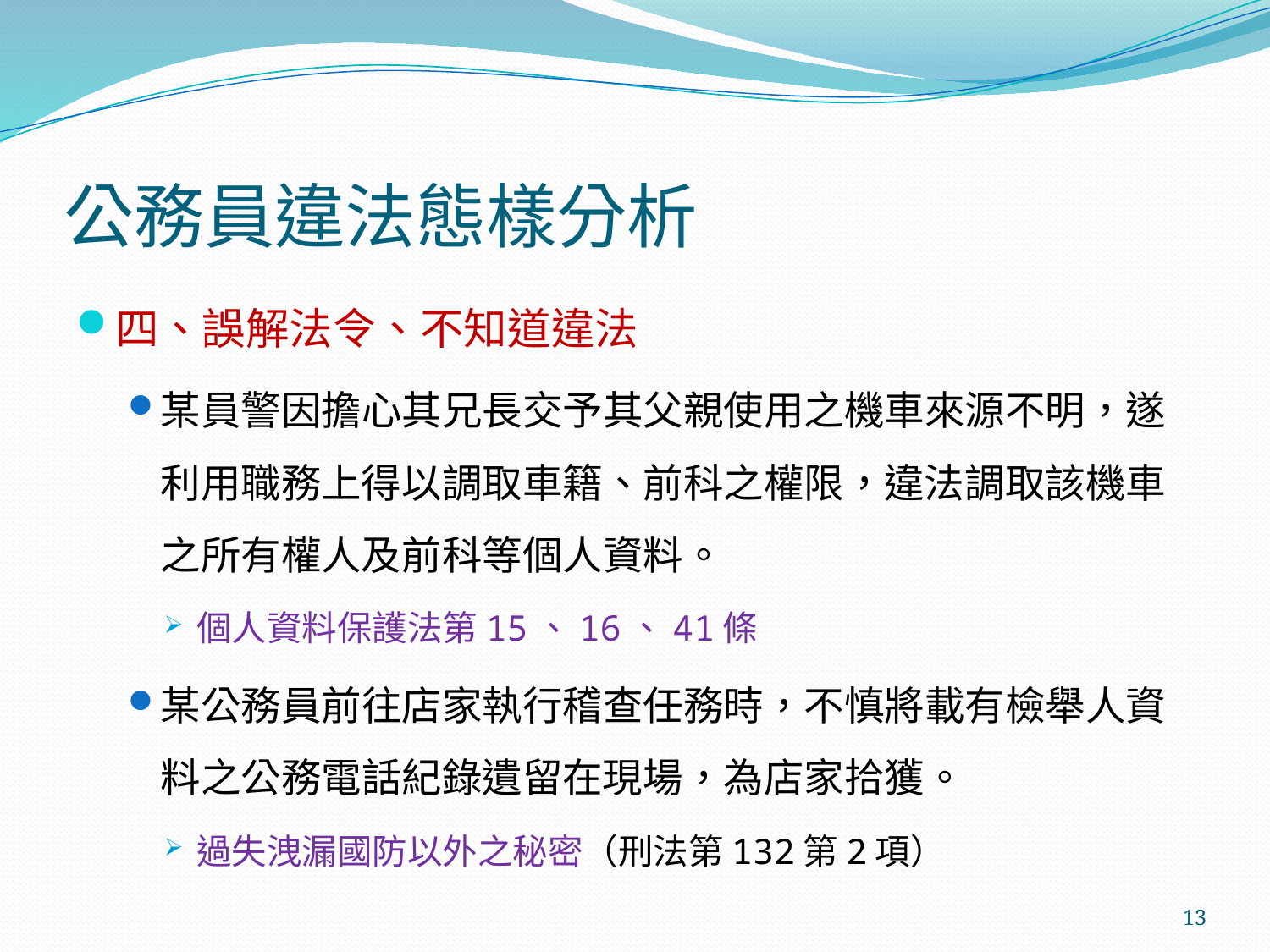

# 公務員違法態樣分析
四、誤解法令、不知道違法
某員警因擔心其兄長交予其父親使用之機車來源不明，遂利用職務上得以調取車籍、前科之權限，違法調取該機車之所有權人及前科等個人資料。
個人資料保護法第15、16、41條
某公務員前往店家執行稽查任務時，不慎將載有檢舉人資料之公務電話紀錄遺留在現場，為店家拾獲。
過失洩漏國防以外之秘密（刑法第132第2項）

13